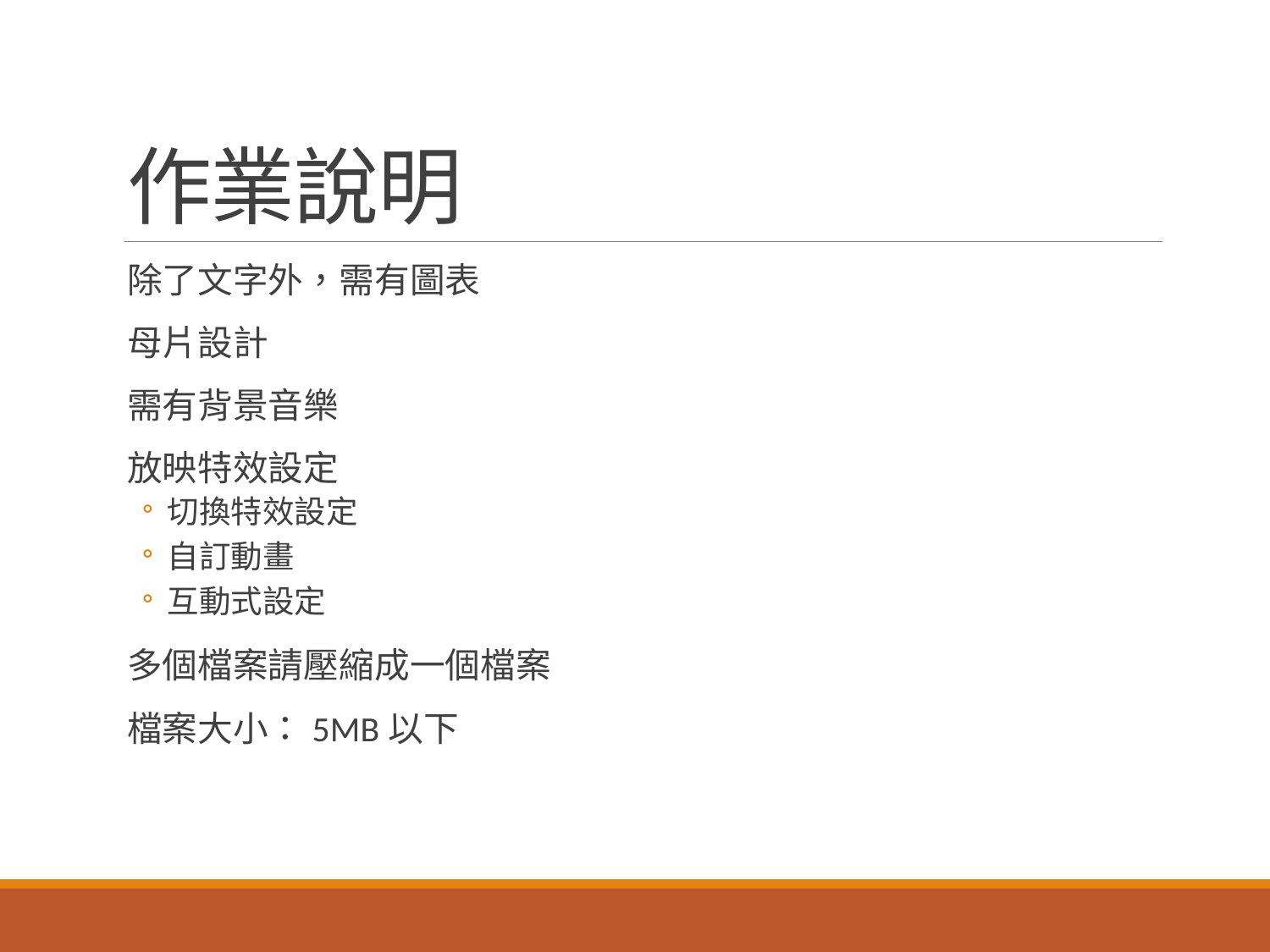

# 作業說明
除了文字外，需有圖表
母片設計
需有背景音樂
放映特效設定
切換特效設定
自訂動畫
互動式設定
多個檔案請壓縮成一個檔案
檔案大小：5MB以下